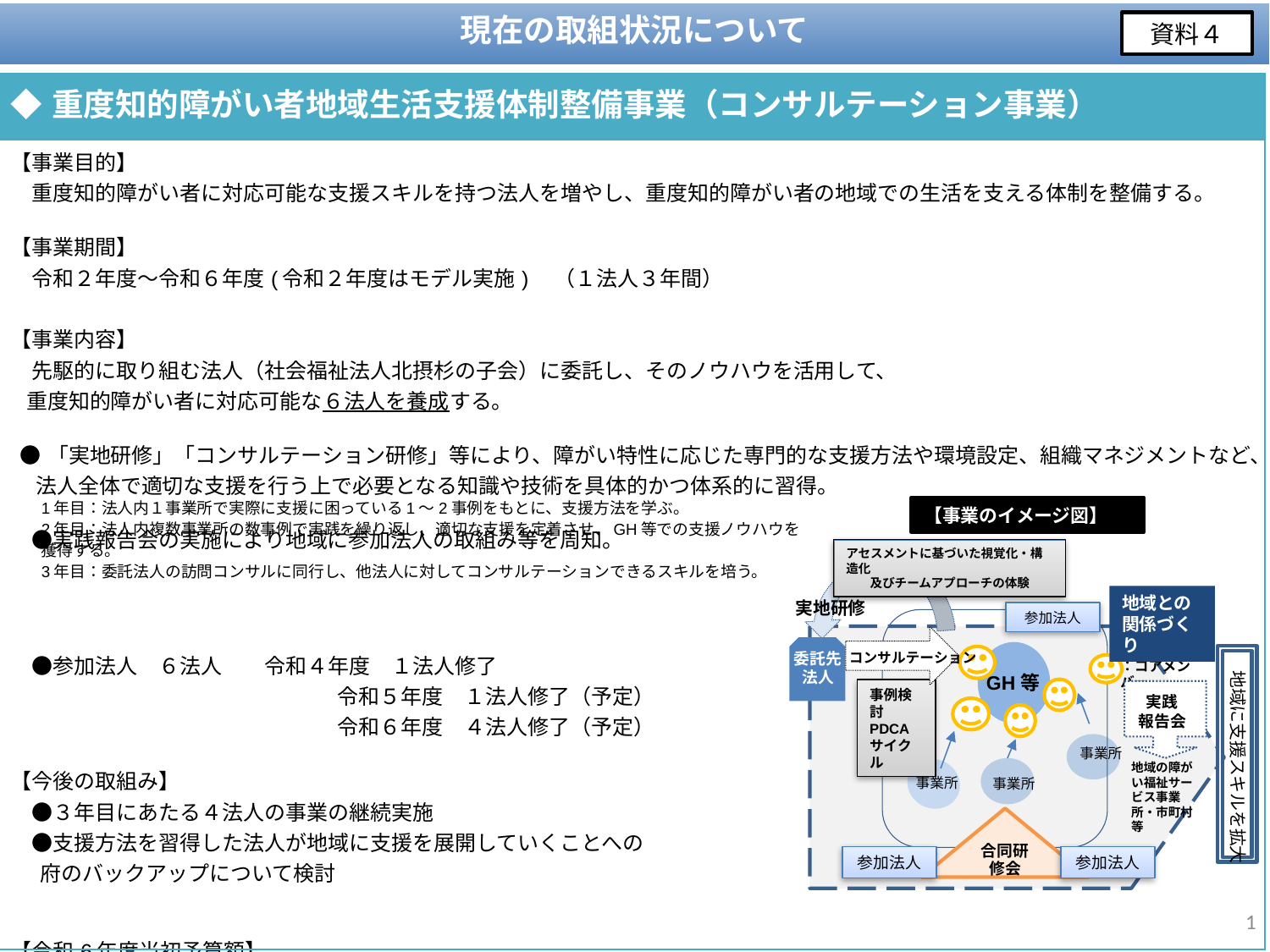

現在の取組状況について
資料４
| ◆重度知的障がい者地域生活支援体制整備事業（コンサルテーション事業） |
| --- |
| 【事業目的】 　重度知的障がい者に対応可能な支援スキルを持つ法人を増やし、重度知的障がい者の地域での生活を支える体制を整備する。 【事業期間】 　令和２年度～令和６年度(令和２年度はモデル実施)　（１法人３年間） 　 【事業内容】　 　先駆的に取り組む法人（社会福祉法人北摂杉の子会）に委託し、そのノウハウを活用して、 重度知的障がい者に対応可能な６法人を養成する。 ●「実地研修」「コンサルテーション研修」等により、障がい特性に応じた専門的な支援方法や環境設定、組織マネジメントなど、 法人全体で適切な支援を行う上で必要となる知識や技術を具体的かつ体系的に習得。 　●実践報告会の実施により地域に参加法人の取組み等を周知。 　●参加法人　６法人　　令和４年度　１法人修了 　　 　　　　　　　　　　　　　 令和５年度　１法人修了（予定） 　　 　　　　　　　　　　　　　 令和６年度　４法人修了（予定） 【今後の取組み】 　●３年目にあたる４法人の事業の継続実施 　●支援方法を習得した法人が地域に支援を展開していくことへの 府のバックアップについて検討 【令和6年度当初予算額】　 　当初要求額：1,863千円（令和５年度　当初予算額：2,713千円） |
1年目：法人内１事業所で実際に支援に困っている1～2事例をもとに、支援方法を学ぶ。
2年目：法人内複数事業所の数事例で実践を繰り返し、適切な支援を定着させ、GH等での支援ノウハウを獲得する。
3年目：委託法人の訪問コンサルに同行し、他法人に対してコンサルテーションできるスキルを培う。
【事業のイメージ図】

アセスメントに基づいた視覚化・構造化
及びチームアプローチの体験
地域との関係づくり
実地研修
参加法人

委託先
法人
コンサルテーション

：コアメンバー

地域に支援スキルを拡大
GH等

事例検討
PDCAサイクル

実践
報告会

事業所
地域の障がい福祉サービス事業所・市町村等

事業所
事業所
合同研修会
参加法人
参加法人
1